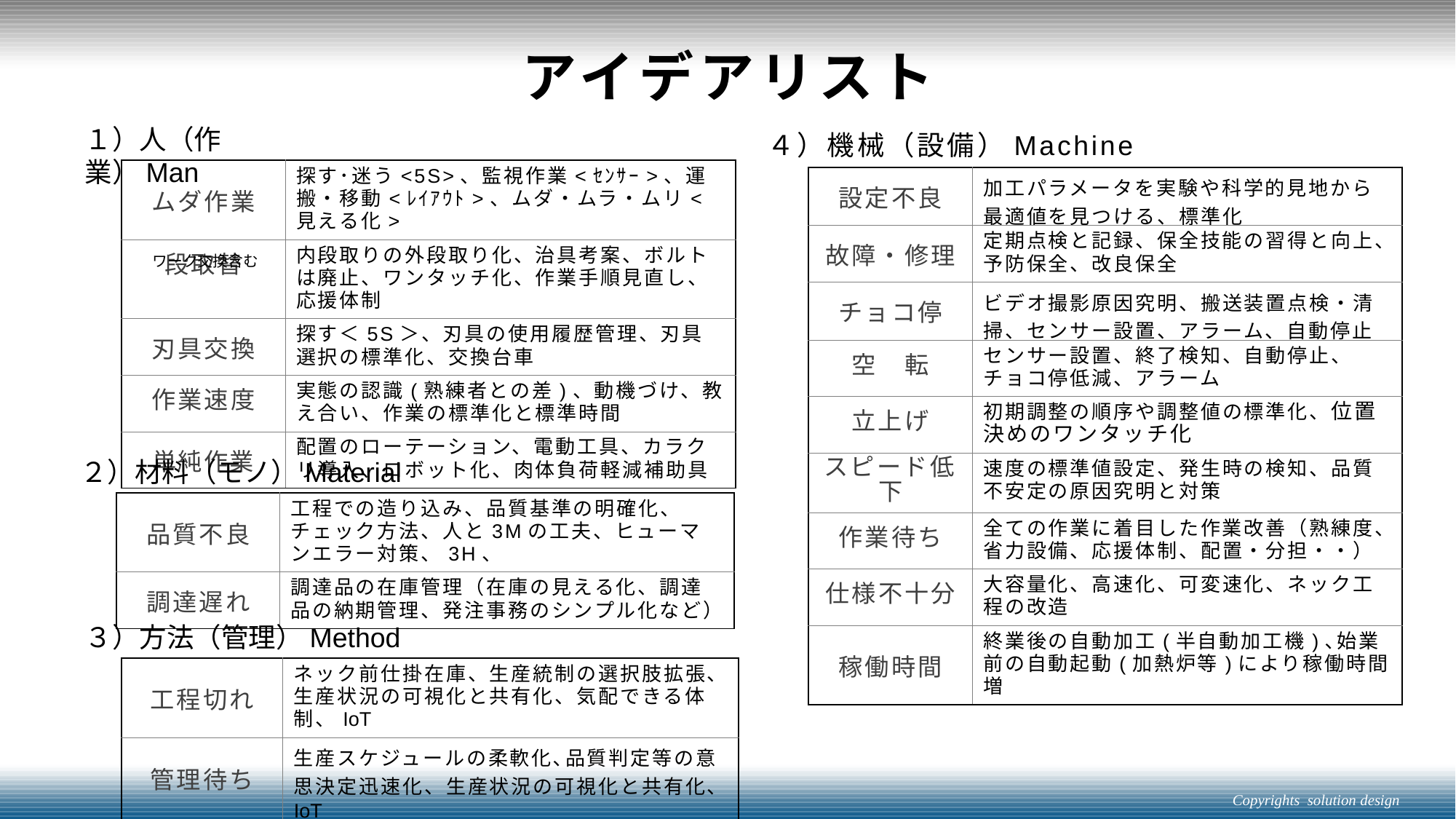

# アイデアリスト
１）人（作業）Man
４）機械（設備）Machine
| ムダ作業 | 探す･迷う<5S>、監視作業<ｾﾝｻｰ>、運搬・移動<ﾚｲｱｳﾄ>、ムダ・ムラ・ムリ<見える化> |
| --- | --- |
| 段取替 | 内段取りの外段取り化、治具考案、ボルトは廃止、ワンタッチ化、作業手順見直し、応援体制 |
| 刃具交換 | 探す＜5S＞、刃具の使用履歴管理、刃具選択の標準化、交換台車 |
| 作業速度 | 実態の認識(熟練者との差)、動機づけ、教え合い、作業の標準化と標準時間 |
| 単純作業 | 配置のローテーション、電動工具、カラクリ導入、ロボット化、肉体負荷軽減補助具 |
| 設定不良 | 加工パラメータを実験や科学的見地から最適値を見つける、標準化 |
| --- | --- |
| 故障・修理 | 定期点検と記録、保全技能の習得と向上、予防保全、改良保全 |
| チョコ停 | ビデオ撮影原因究明、搬送装置点検・清掃、センサー設置、アラーム、自動停止 |
| 空　転 | センサー設置、終了検知、自動停止、チョコ停低減、アラーム |
| 立上げ | 初期調整の順序や調整値の標準化、位置決めのワンタッチ化 |
| スピード低下 | 速度の標準値設定、発生時の検知、品質不安定の原因究明と対策 |
| 作業待ち | 全ての作業に着目した作業改善（熟練度、省力設備、応援体制、配置・分担・・） |
| 仕様不十分 | 大容量化、高速化、可変速化、ネック工程の改造 |
| 稼働時間 | 終業後の自動加工(半自動加工機)､始業前の自動起動(加熱炉等)により稼働時間増 |
ワーク交換含む
２）材料（モノ）Material
| 品質不良 | 工程での造り込み、品質基準の明確化、チェック方法、人と3Mの工夫、ヒューマンエラー対策、3H、 |
| --- | --- |
| 調達遅れ | 調達品の在庫管理（在庫の見える化、調達品の納期管理、発注事務のシンプル化など） |
３）方法（管理）Method
| 工程切れ | ネック前仕掛在庫、生産統制の選択肢拡張、生産状況の可視化と共有化、気配できる体制、IoT |
| --- | --- |
| 管理待ち | 生産スケジュールの柔軟化､品質判定等の意思決定迅速化、生産状況の可視化と共有化、IoT |